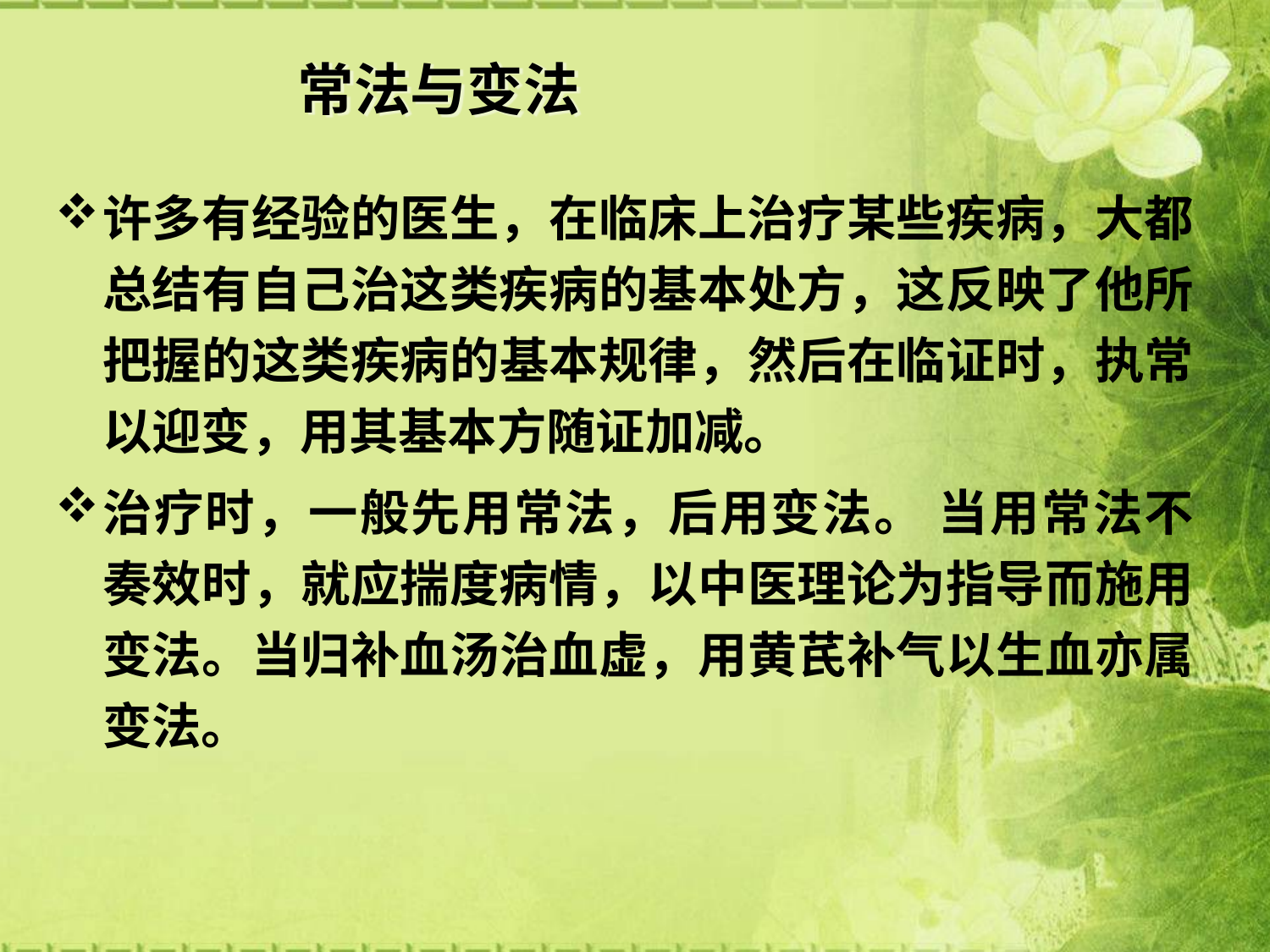

# 常法与变法
许多有经验的医生，在临床上治疗某些疾病，大都总结有自己治这类疾病的基本处方，这反映了他所把握的这类疾病的基本规律，然后在临证时，执常以迎变，用其基本方随证加减。
治疗时，一般先用常法，后用变法。 当用常法不奏效时，就应揣度病情，以中医理论为指导而施用变法。当归补血汤治血虚，用黄芪补气以生血亦属变法。